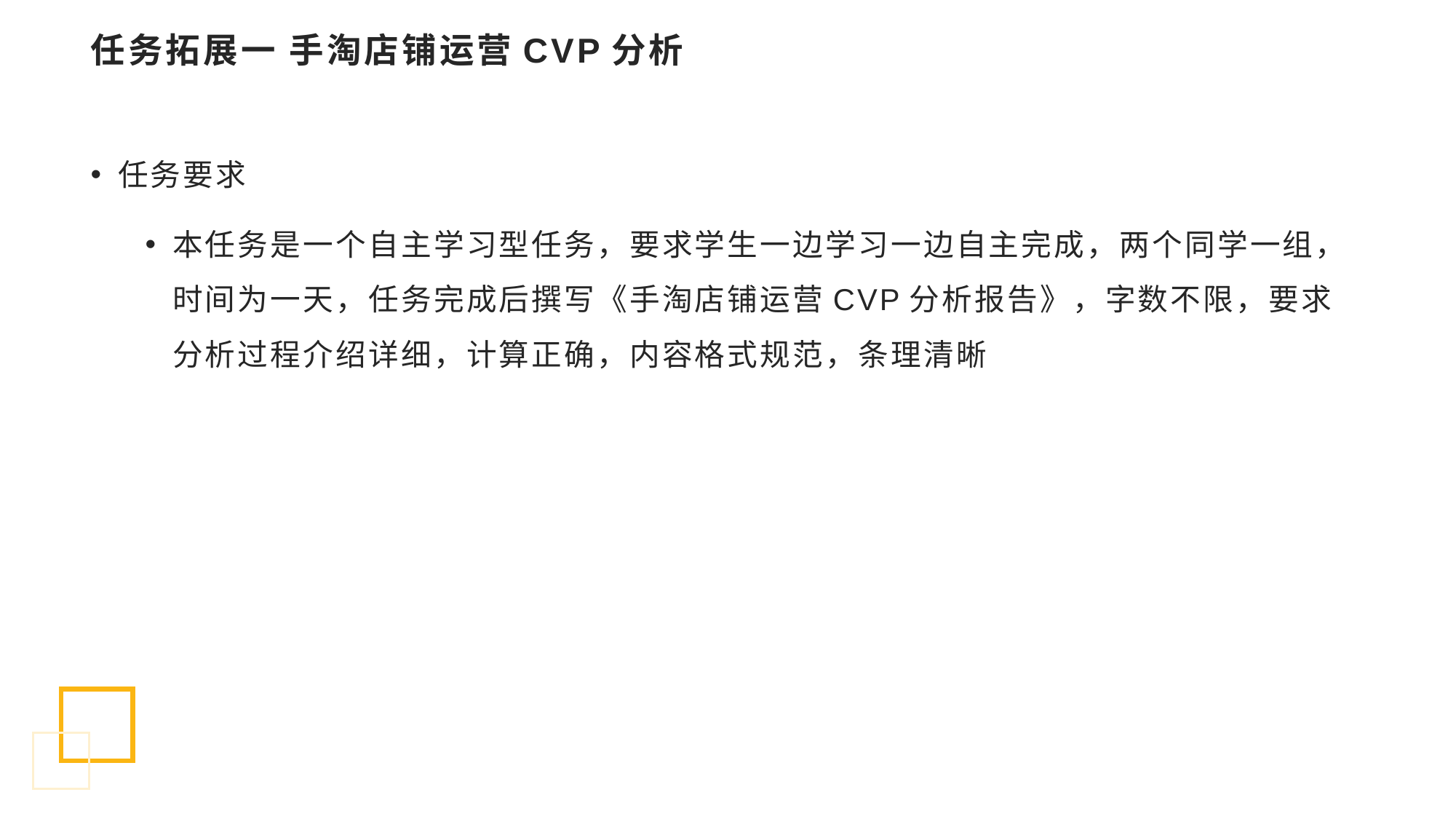

# 任务拓展一 手淘店铺运营CVP分析
任务要求
本任务是一个自主学习型任务，要求学生一边学习一边自主完成，两个同学一组，时间为一天，任务完成后撰写《手淘店铺运营CVP分析报告》，字数不限，要求分析过程介绍详细，计算正确，内容格式规范，条理清晰